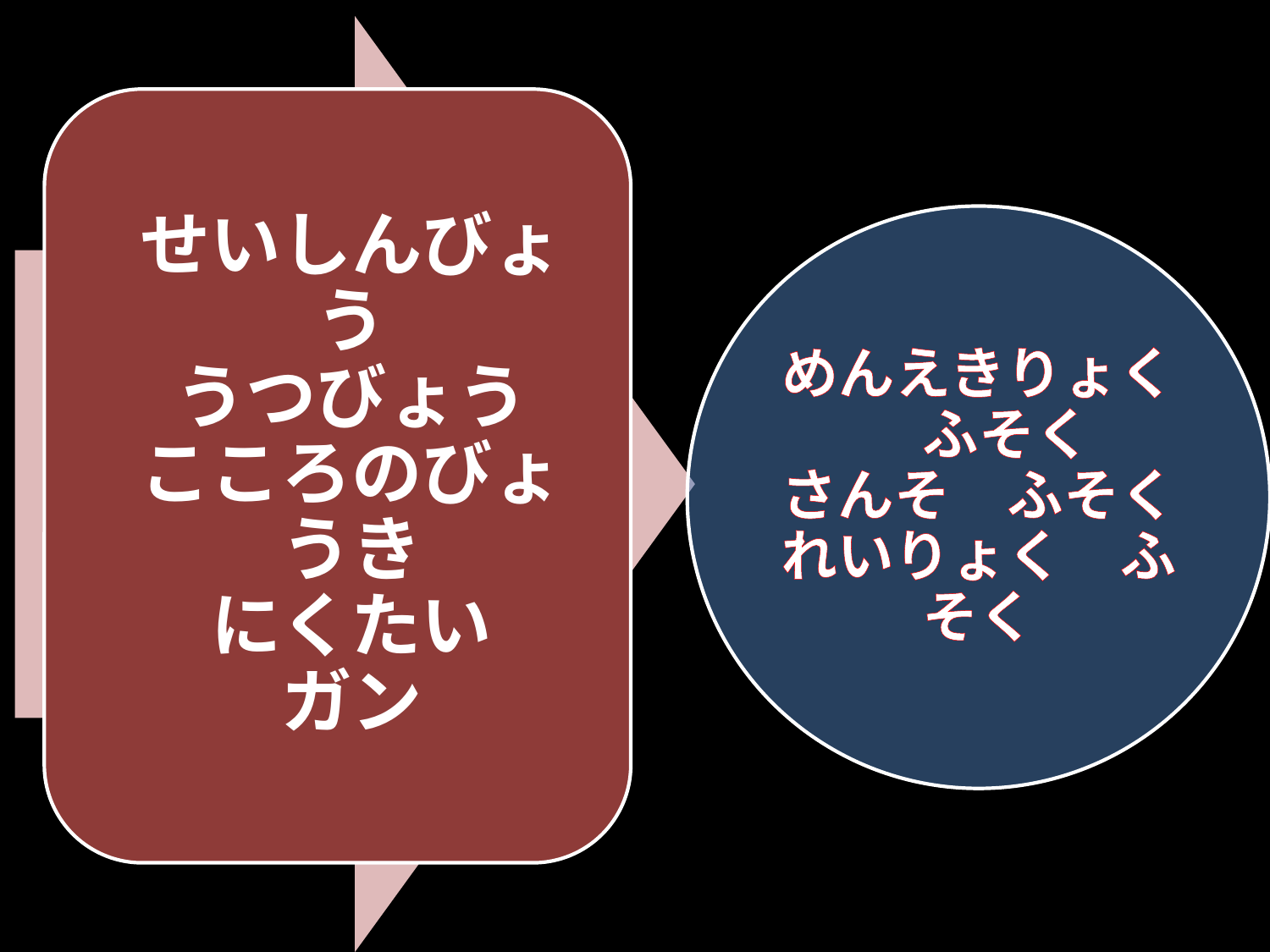

せいしんびょう
うつびょう
こころのびょうき
にくたい
ガン
めんえきりょく　ふそく
さんそ　ふそく
れいりょく　ふそく